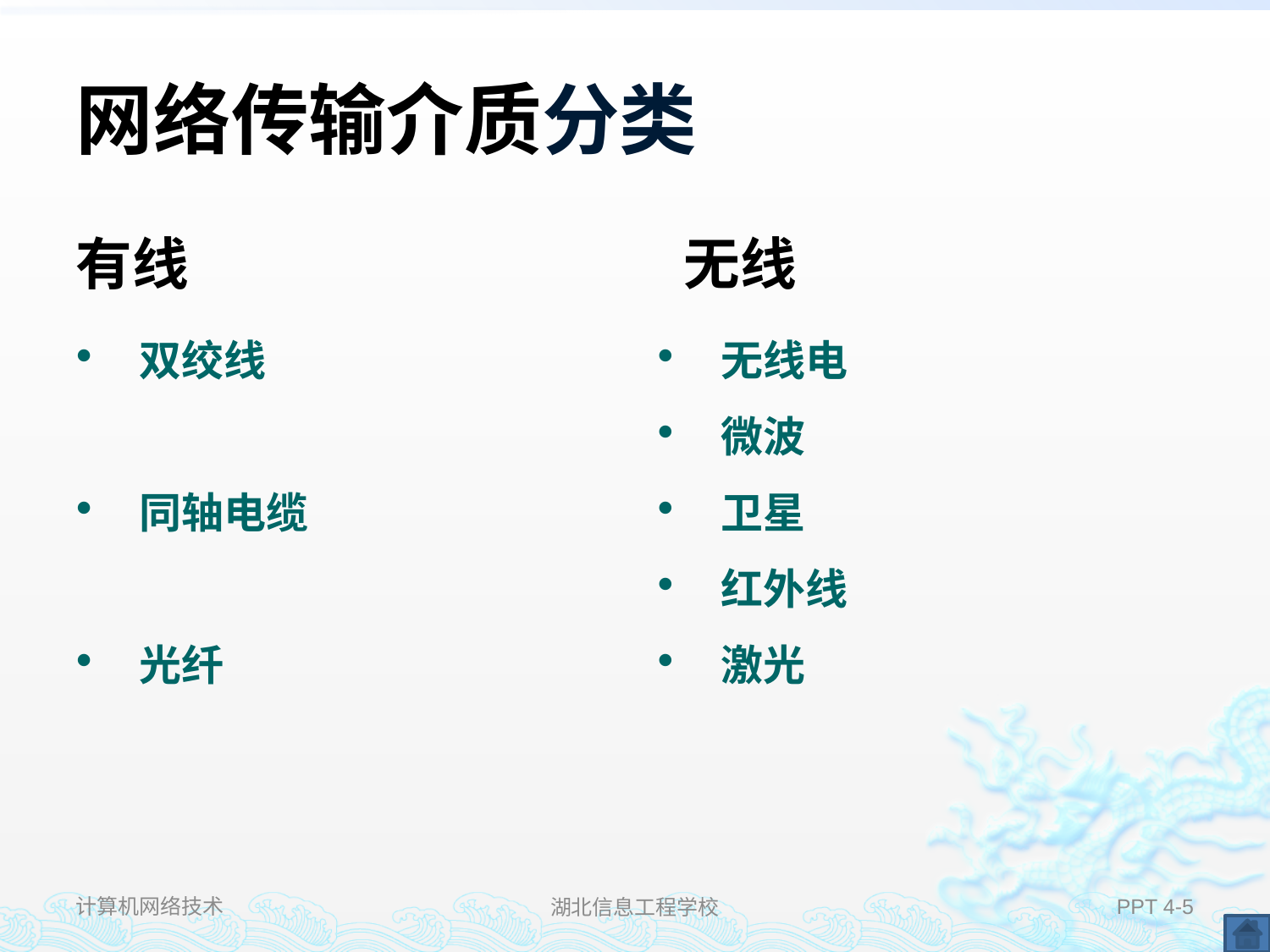

# 网络传输介质分类

有线
 无线
双绞线

同轴电缆

光纤
无线电
微波
卫星
红外线
激光

计算机网络技术
湖北信息工程学校
5